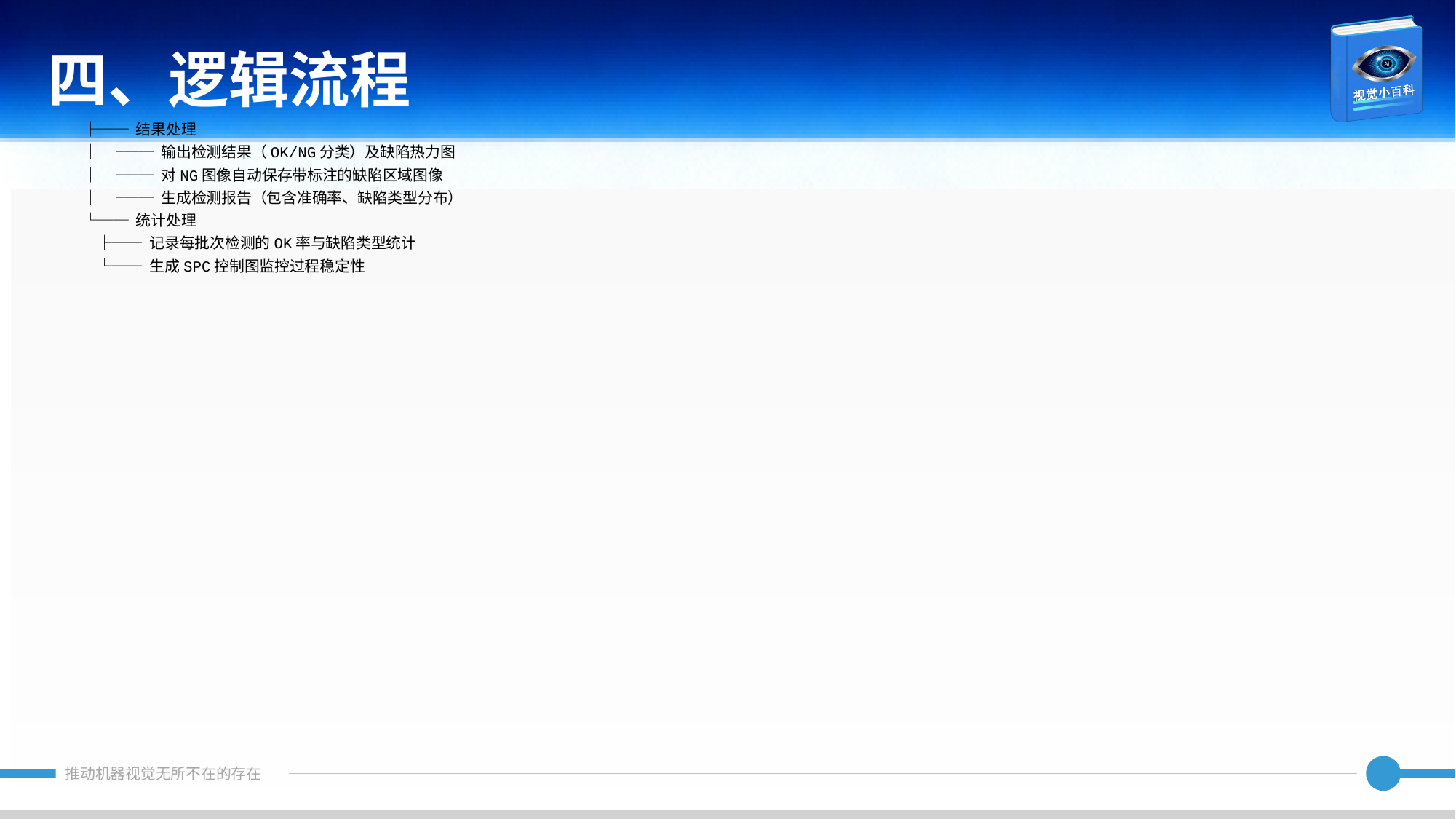

四、逻辑流程

├── 结果处理
│   ├── 输出检测结果（OK/NG分类）及缺陷热力图
│   ├── 对NG图像自动保存带标注的缺陷区域图像
│   └── 生成检测报告（包含准确率、缺陷类型分布）
└── 统计处理
    ├── 记录每批次检测的OK率与缺陷类型统计
    └── 生成SPC控制图监控过程稳定性
10